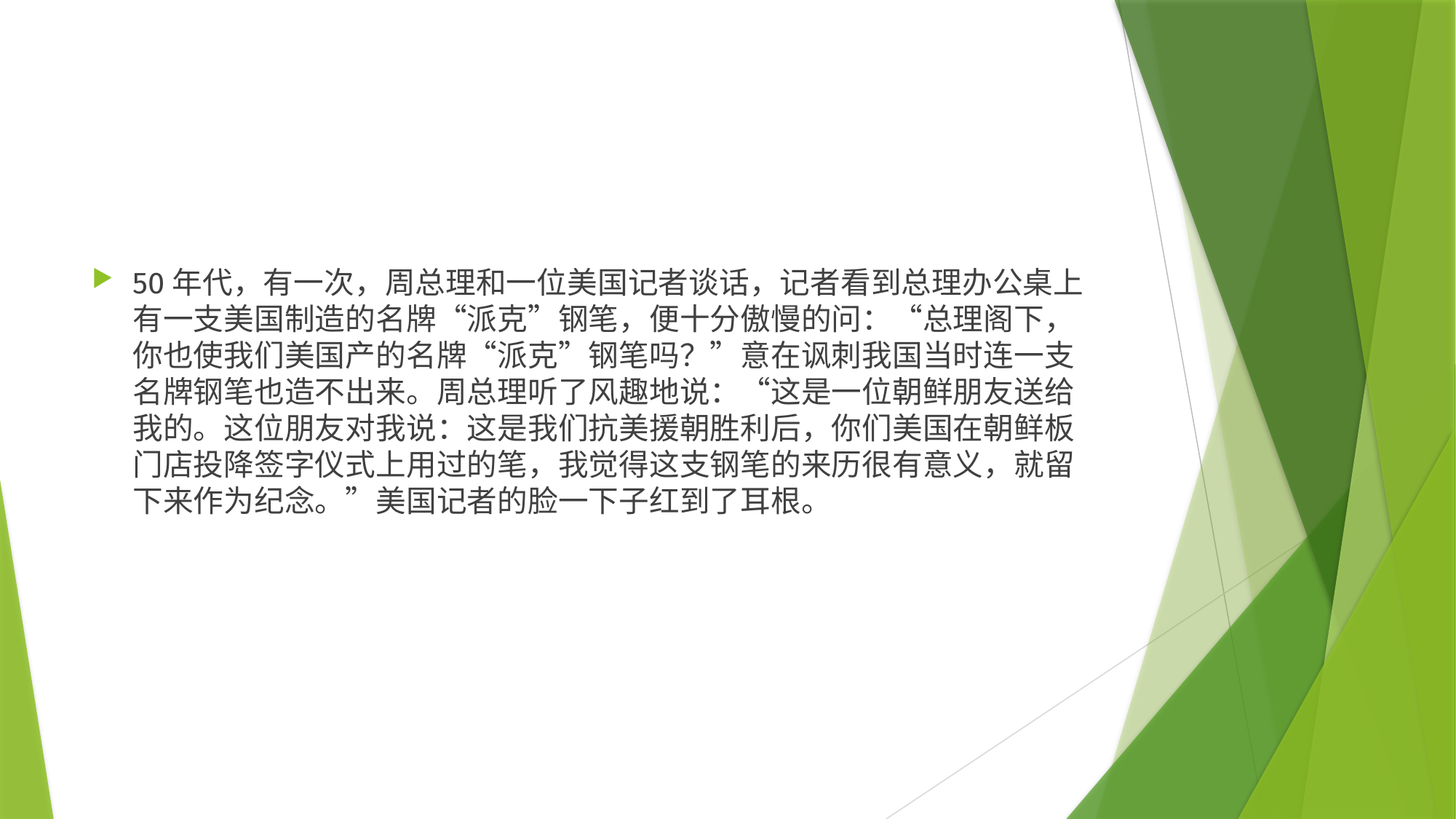

50年代，有一次，周总理和一位美国记者谈话，记者看到总理办公桌上有一支美国制造的名牌“派克”钢笔，便十分傲慢的问：“总理阁下，你也使我们美国产的名牌“派克”钢笔吗？”意在讽刺我国当时连一支名牌钢笔也造不出来。周总理听了风趣地说：“这是一位朝鲜朋友送给我的。这位朋友对我说：这是我们抗美援朝胜利后，你们美国在朝鲜板门店投降签字仪式上用过的笔，我觉得这支钢笔的来历很有意义，就留下来作为纪念。”美国记者的脸一下子红到了耳根。